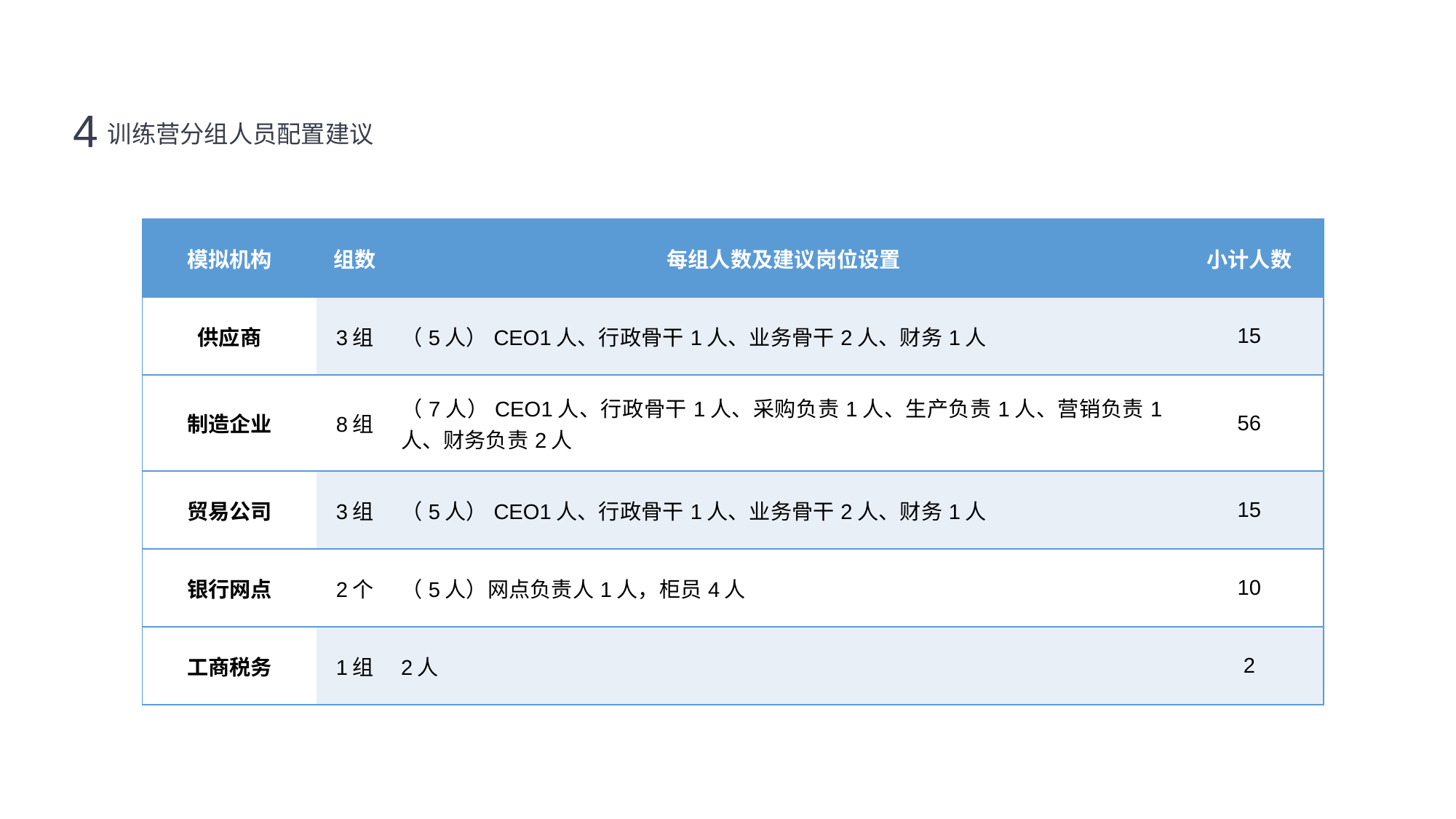

训练营分组人员配置建议
4
| 模拟机构 | 组数 | 每组人数及建议岗位设置 | 小计人数 |
| --- | --- | --- | --- |
| 供应商 | 3组 | （5人）CEO1人、行政骨干1人、业务骨干2人、财务1人 | 15 |
| 制造企业 | 8组 | （7人）CEO1人、行政骨干1人、采购负责1人、生产负责1人、营销负责1人、财务负责2人 | 56 |
| 贸易公司 | 3组 | （5人）CEO1人、行政骨干1人、业务骨干2人、财务1人 | 15 |
| 银行网点 | 2个 | （5人）网点负责人1人，柜员4人 | 10 |
| 工商税务 | 1组 | 2人 | 2 |
21